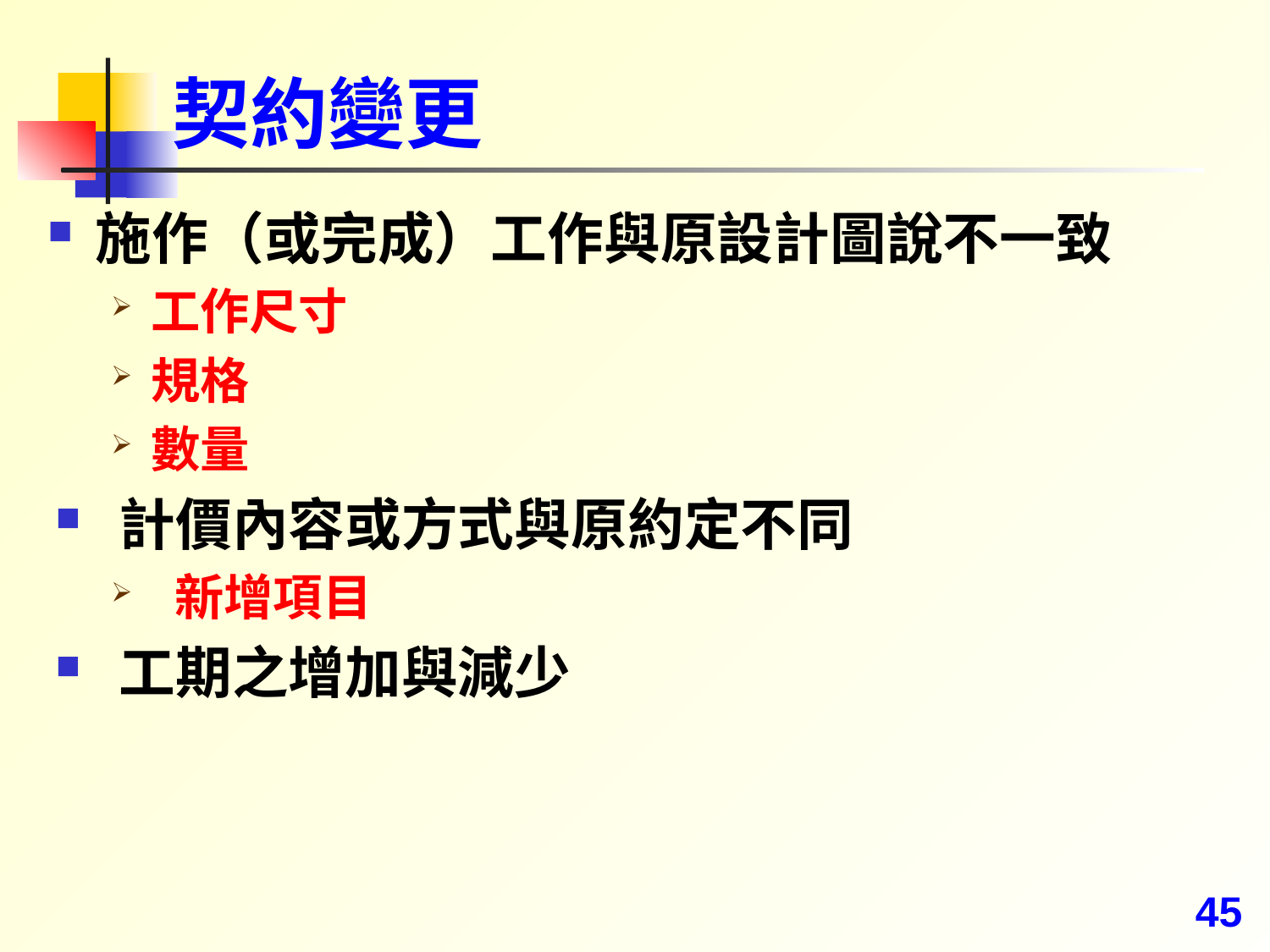

# 契約變更
施作（或完成）工作與原設計圖說不一致
工作尺寸
規格
數量
計價內容或方式與原約定不同
新增項目
工期之增加與減少
45